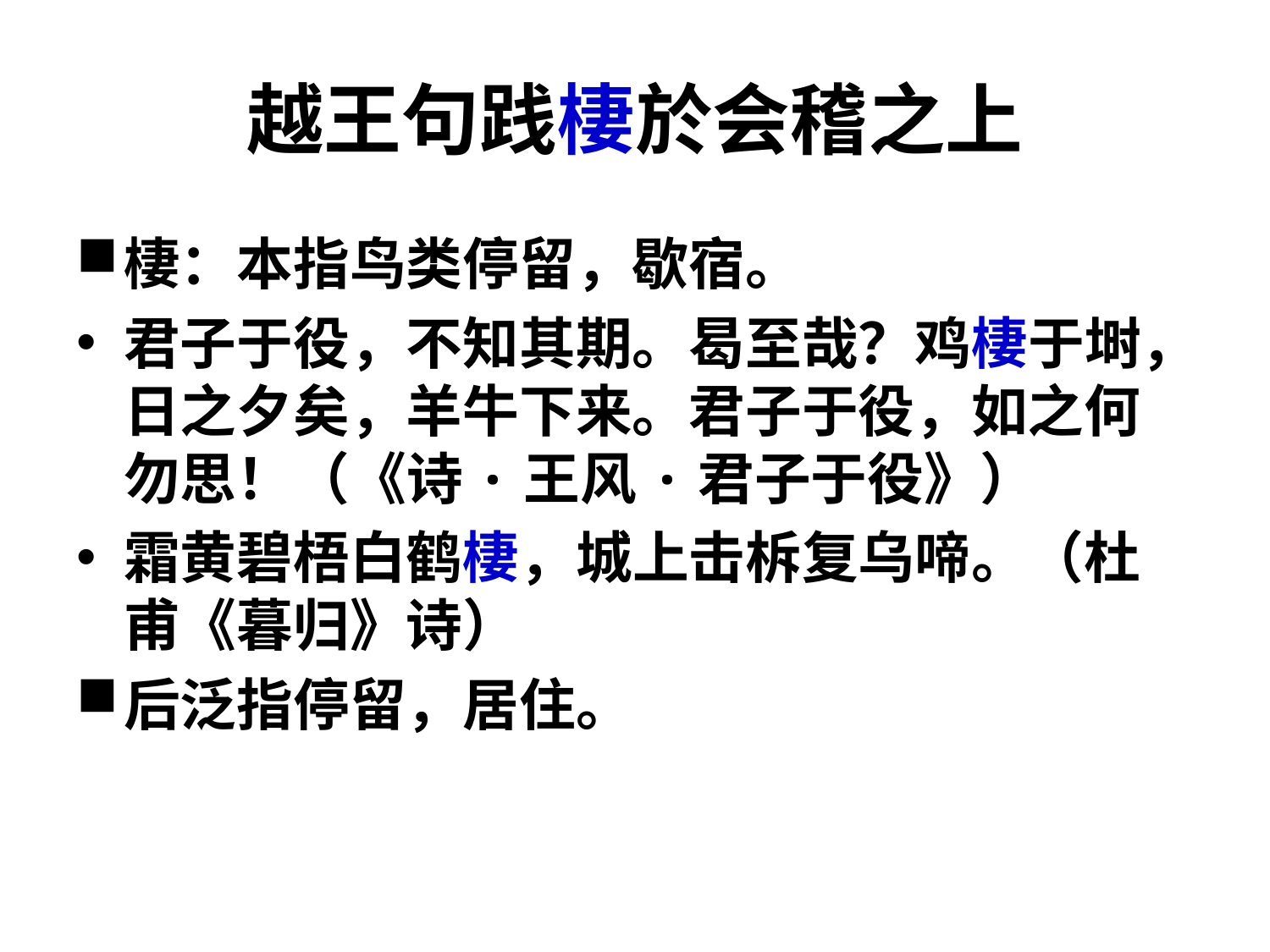

# 越王句践棲於会稽之上
棲：本指鸟类停留，歇宿。
君子于役，不知其期。曷至哉？鸡棲于埘，日之夕矣，羊牛下来。君子于役，如之何勿思！（《诗·王风·君子于役》）
霜黄碧梧白鹤棲，城上击柝复乌啼。（杜甫《暮归》诗）
后泛指停留，居住。